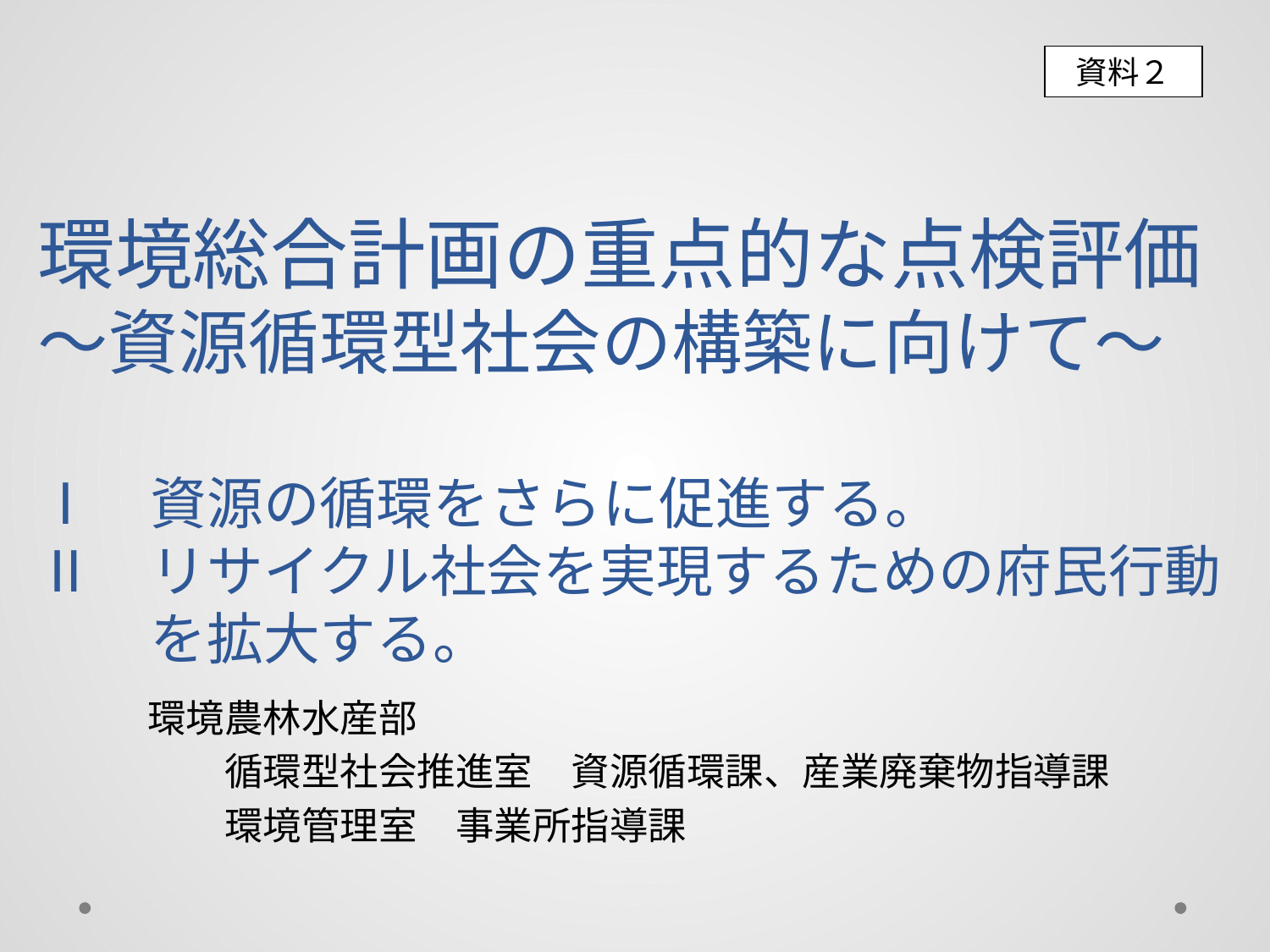

資料２
# 環境総合計画の重点的な点検評価 ～資源循環型社会の構築に向けて～ Ⅰ　資源の循環をさらに促進する。 Ⅱ　リサイクル社会を実現するための府民行動 　　を拡大する。
環境農林水産部
　　循環型社会推進室　資源循環課、産業廃棄物指導課
　　環境管理室　事業所指導課